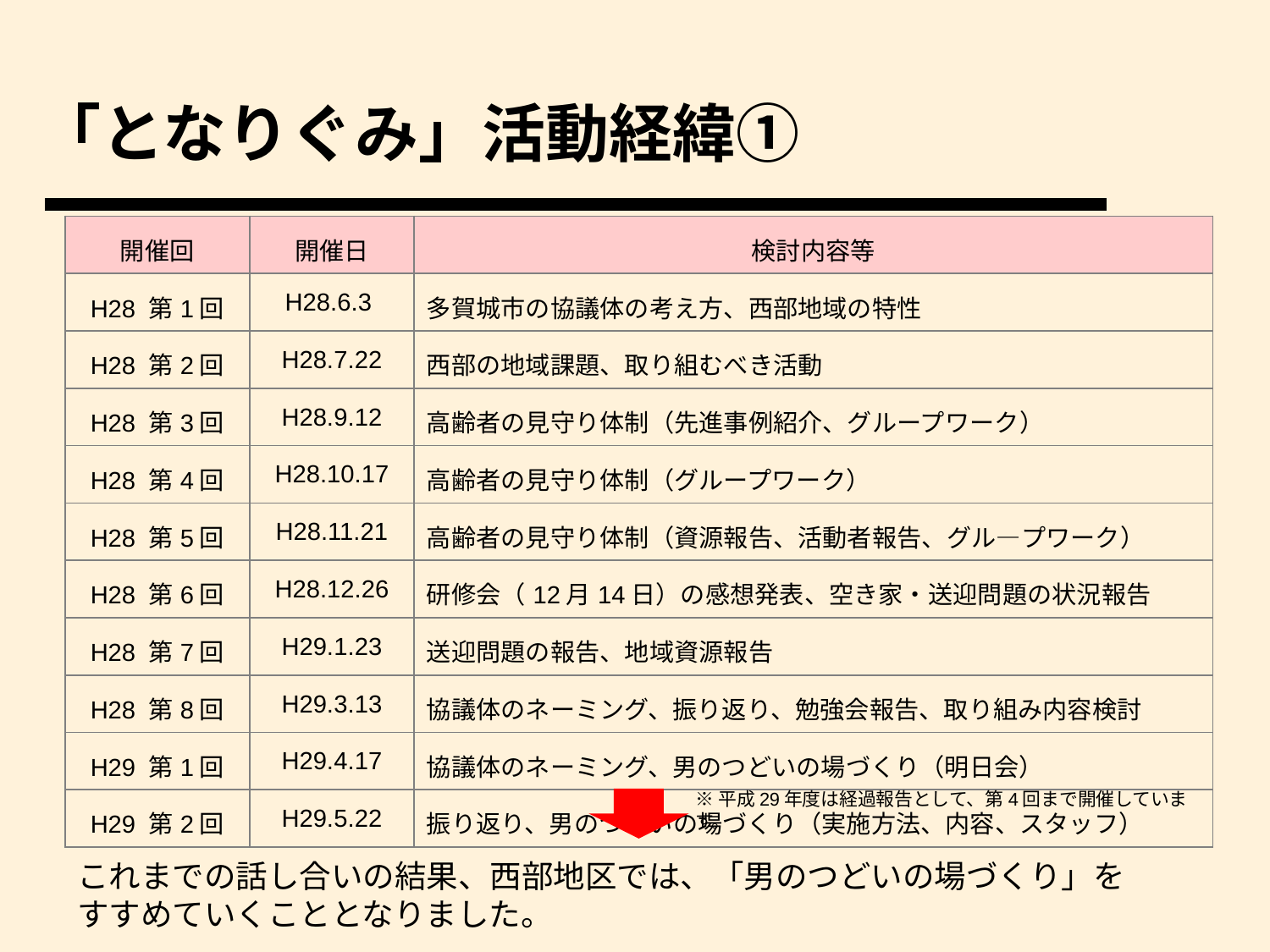

「となりぐみ」活動経緯①
| 開催回 | 開催日 | 検討内容等 |
| --- | --- | --- |
| H28 第1回 | H28.6.3 | 多賀城市の協議体の考え方、西部地域の特性 |
| H28 第2回 | H28.7.22 | 西部の地域課題、取り組むべき活動 |
| H28 第3回 | H28.9.12 | 高齢者の見守り体制（先進事例紹介、グループワーク） |
| H28 第4回 | H28.10.17 | 高齢者の見守り体制（グループワーク） |
| H28 第5回 | H28.11.21 | 高齢者の見守り体制（資源報告、活動者報告、グル―プワーク） |
| H28 第6回 | H28.12.26 | 研修会（12月14日）の感想発表、空き家・送迎問題の状況報告 |
| H28 第7回 | H29.1.23 | 送迎問題の報告、地域資源報告 |
| H28 第8回 | H29.3.13 | 協議体のネーミング、振り返り、勉強会報告、取り組み内容検討 |
| H29 第1回 | H29.4.17 | 協議体のネーミング、男のつどいの場づくり（明日会） |
| H29 第2回 | H29.5.22 | 振り返り、男のつどいの場づくり（実施方法、内容、スタッフ） |
※平成29年度は経過報告として、第4回まで開催しています。

これまでの話し合いの結果、西部地区では、「男のつどいの場づくり」を
すすめていくこととなりました。